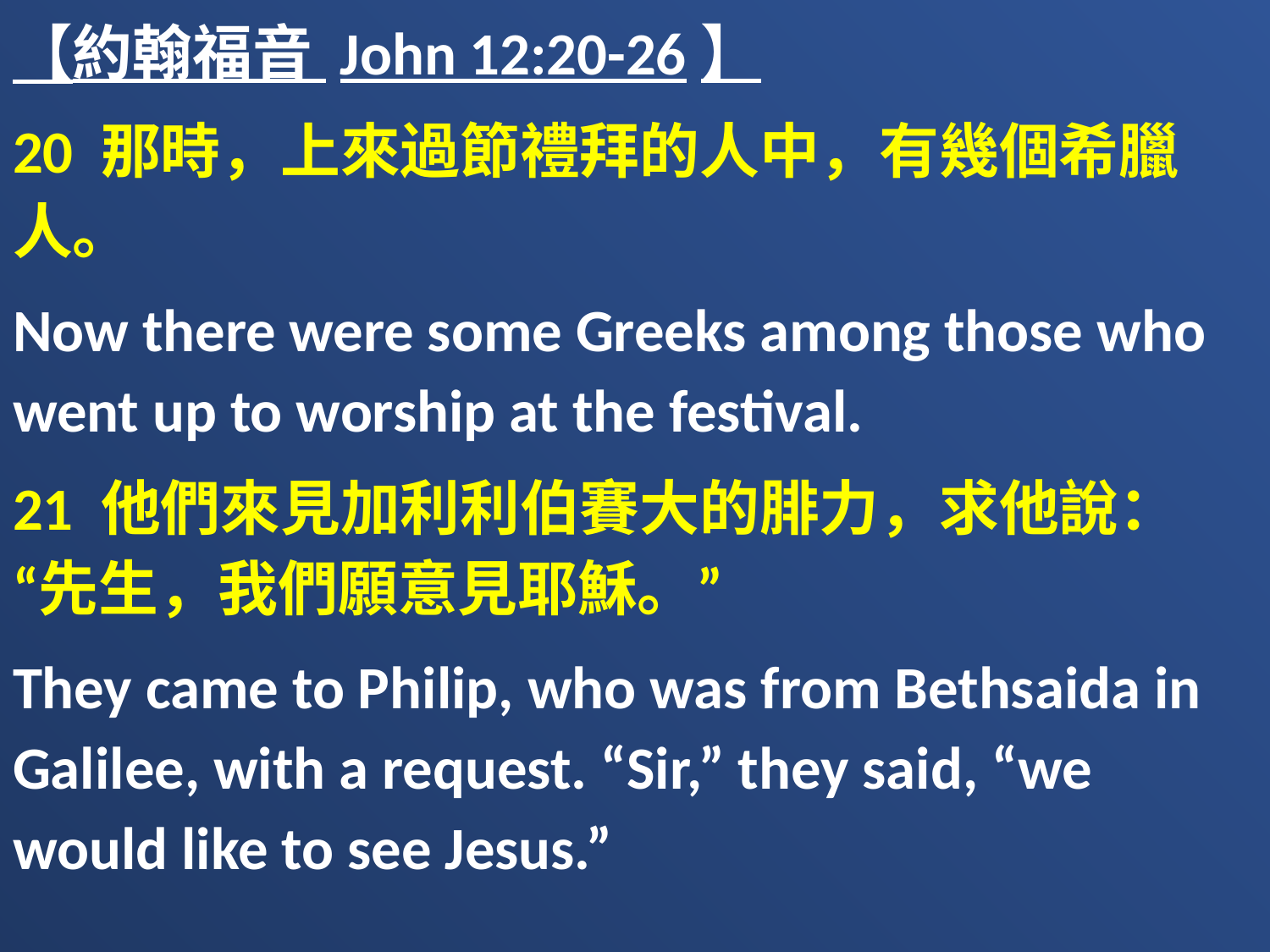

【約翰福音 John 12:20-26】
20 那時，上來過節禮拜的人中，有幾個希臘人。
Now there were some Greeks among those who went up to worship at the festival.
21 他們來見加利利伯賽大的腓力，求他說：“先生，我們願意見耶穌。”
They came to Philip, who was from Bethsaida in Galilee, with a request. “Sir,” they said, “we would like to see Jesus.”